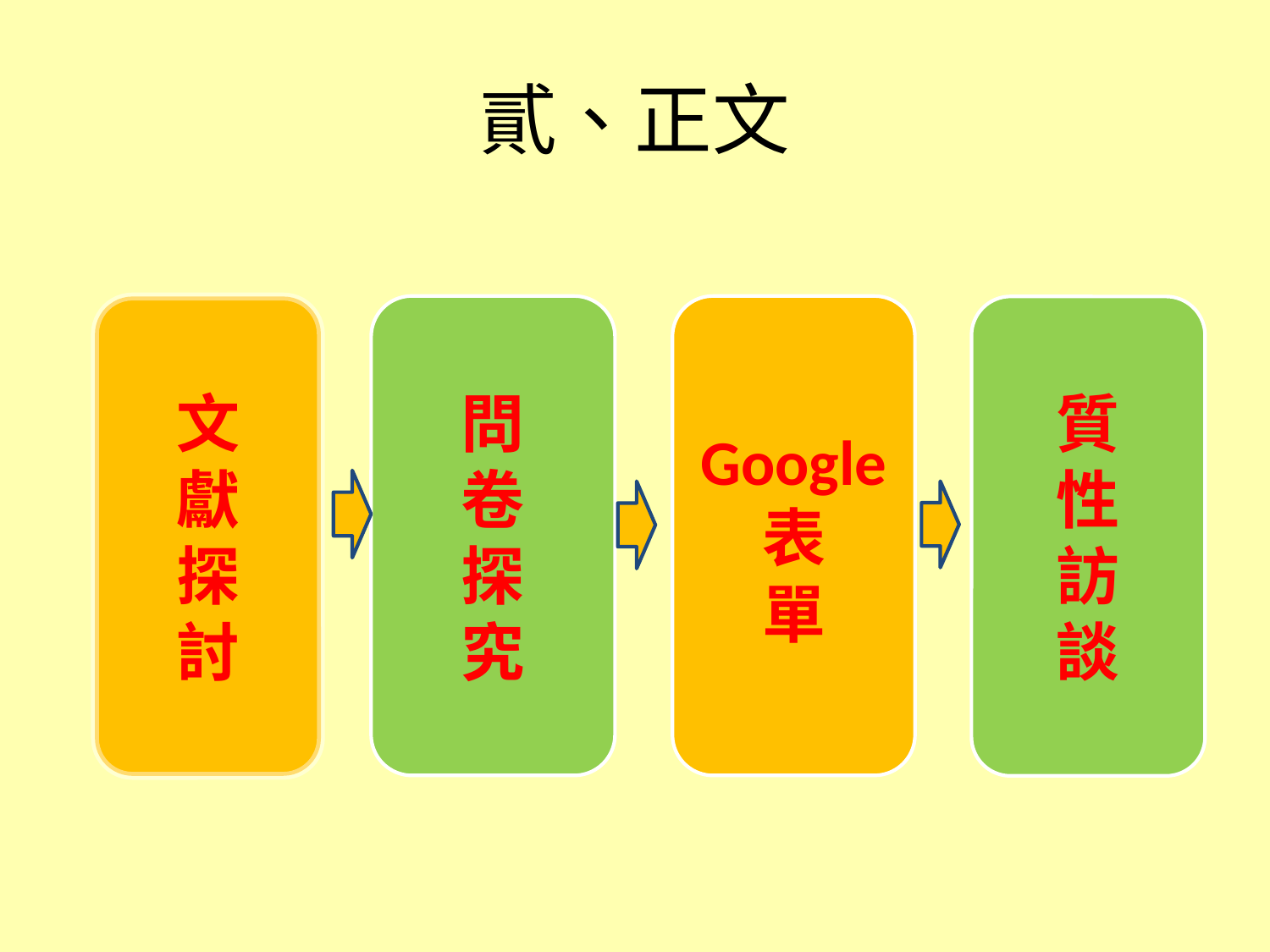

# 貳、正文
問
卷
探
究
Google
表
單
文
獻
探
討
質
性
訪
談